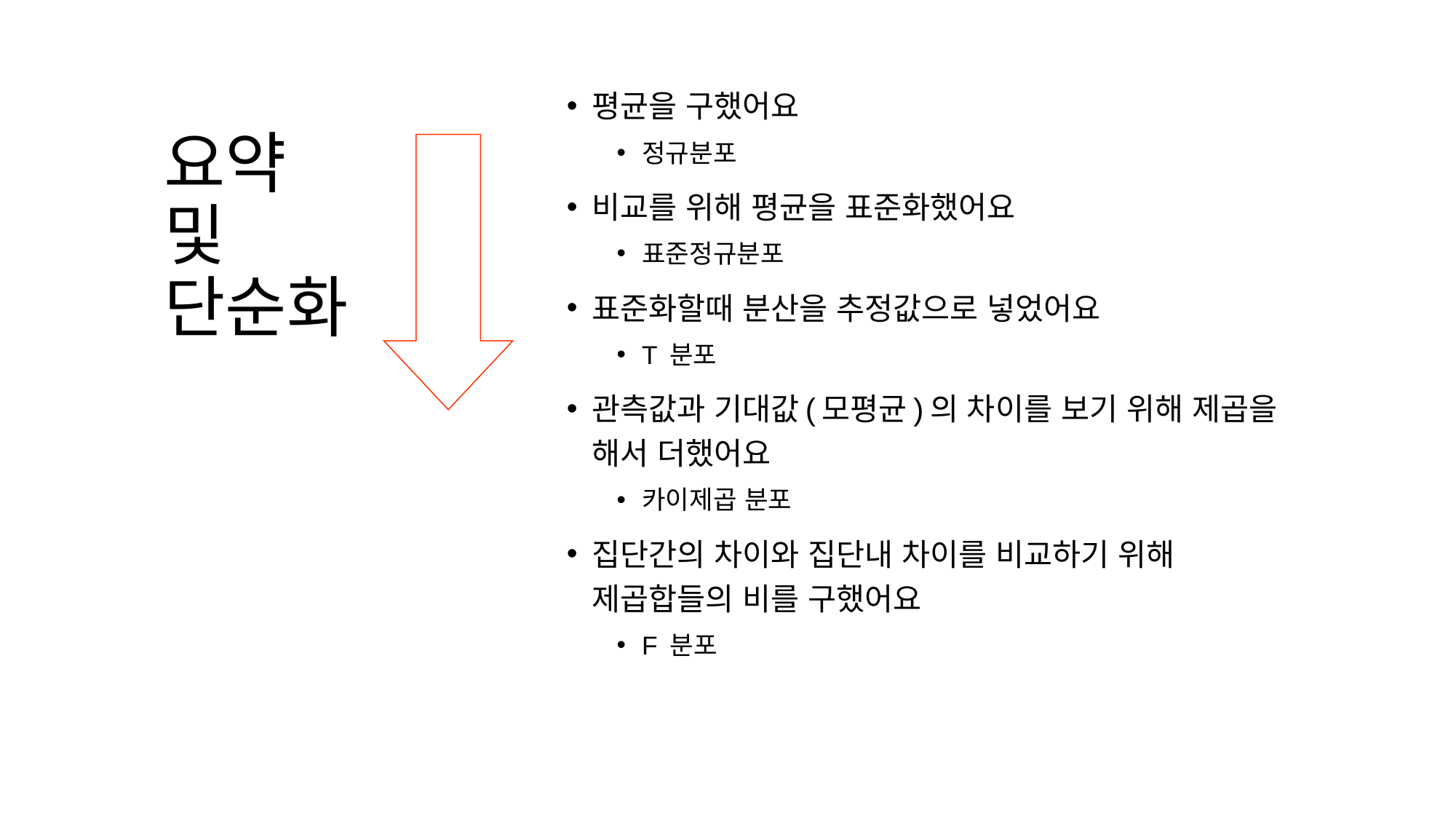

평균을 구했어요
정규분포
비교를 위해 평균을 표준화했어요
표준정규분포
표준화할때 분산을 추정값으로 넣었어요
T 분포
관측값과 기대값(모평균)의 차이를 보기 위해 제곱을 해서 더했어요
카이제곱 분포
집단간의 차이와 집단내 차이를 비교하기 위해 제곱합들의 비를 구했어요
F 분포
# 요약 및 단순화